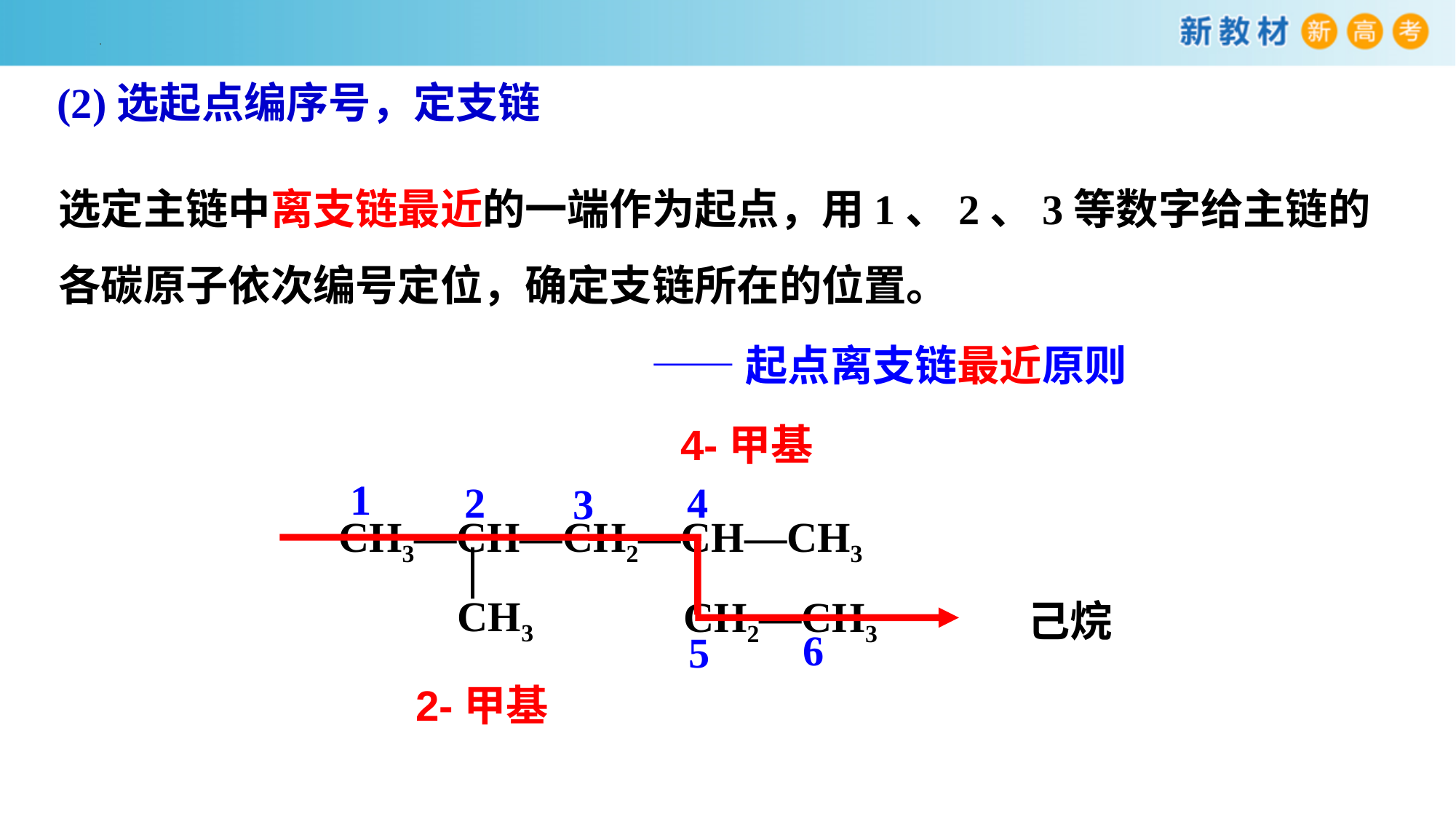

(2)选起点编序号，定支链
选定主链中离支链最近的一端作为起点，用1、2、3等数字给主链的各碳原子依次编号定位，确定支链所在的位置。
——起点离支链最近原则
4-甲基
1
4
2
3
CH3—CH—CH2—CH—CH3

CH3
CH2—CH3

己烷

6
5
2-甲基